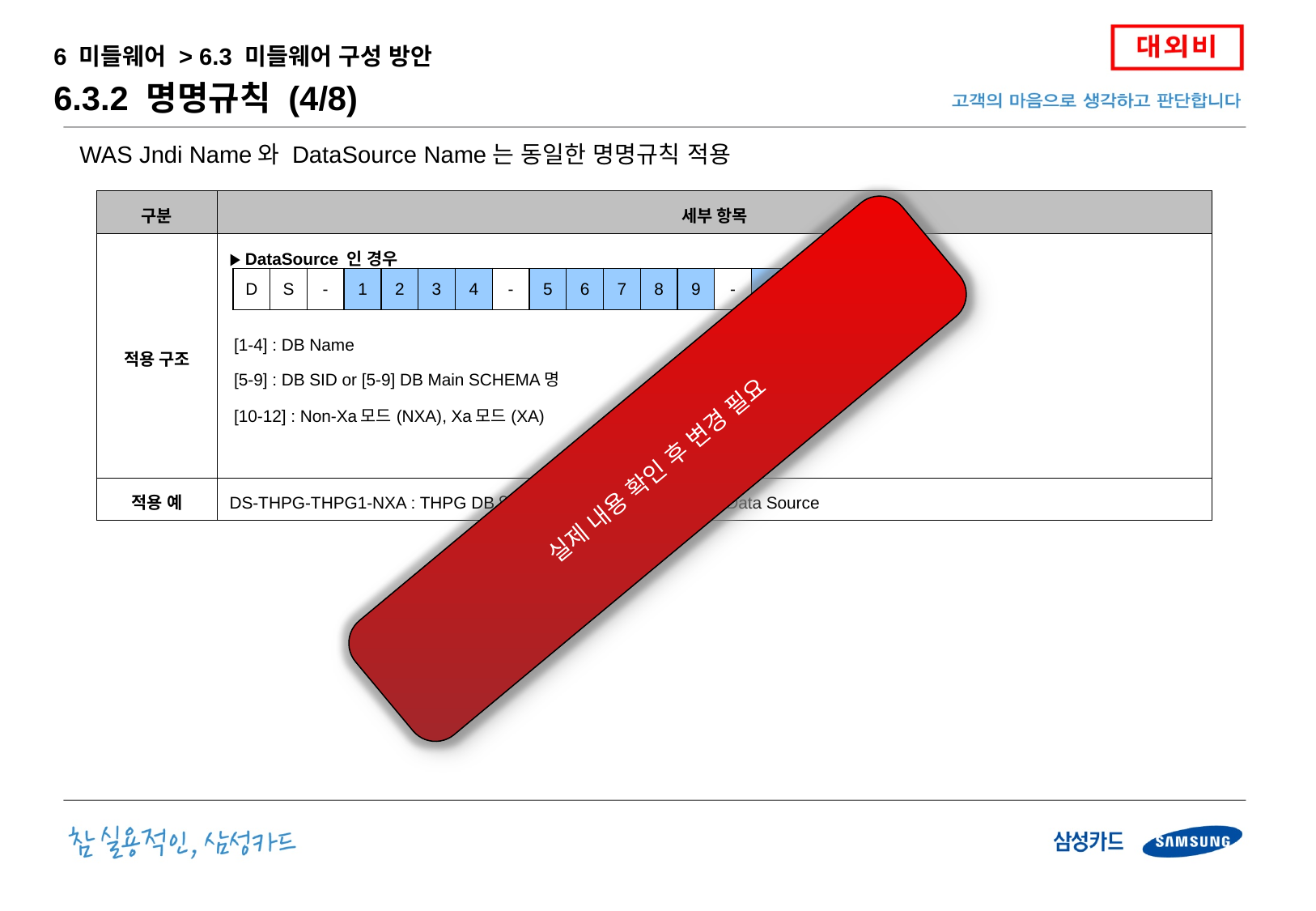

6 미들웨어 > 6.3 미들웨어 구성 방안
6.3.2 명명규칙 (4/8)
WAS Jndi Name와 DataSource Name는 동일한 명명규칙 적용
| 구분 | 세부 항목 |
| --- | --- |
| 적용 구조 | ▶ DataSource 인 경우 [1-4] : DB Name [5-9] : DB SID or [5-9] DB Main SCHEMA명 [10-12] : Non-Xa모드(NXA), Xa모드(XA) |
| 적용 예 | DS-THPG-THPG1-NXA : THPG DB의 SID THPG1 노드로 향하는 Data Source |
| D | S | - | 1 | 2 | 3 | 4 | - | 5 | 6 | 7 | 8 | 9 | - | 10 | 11 | 12 |
| --- | --- | --- | --- | --- | --- | --- | --- | --- | --- | --- | --- | --- | --- | --- | --- | --- |
실제 내용 확인 후 변경 필요